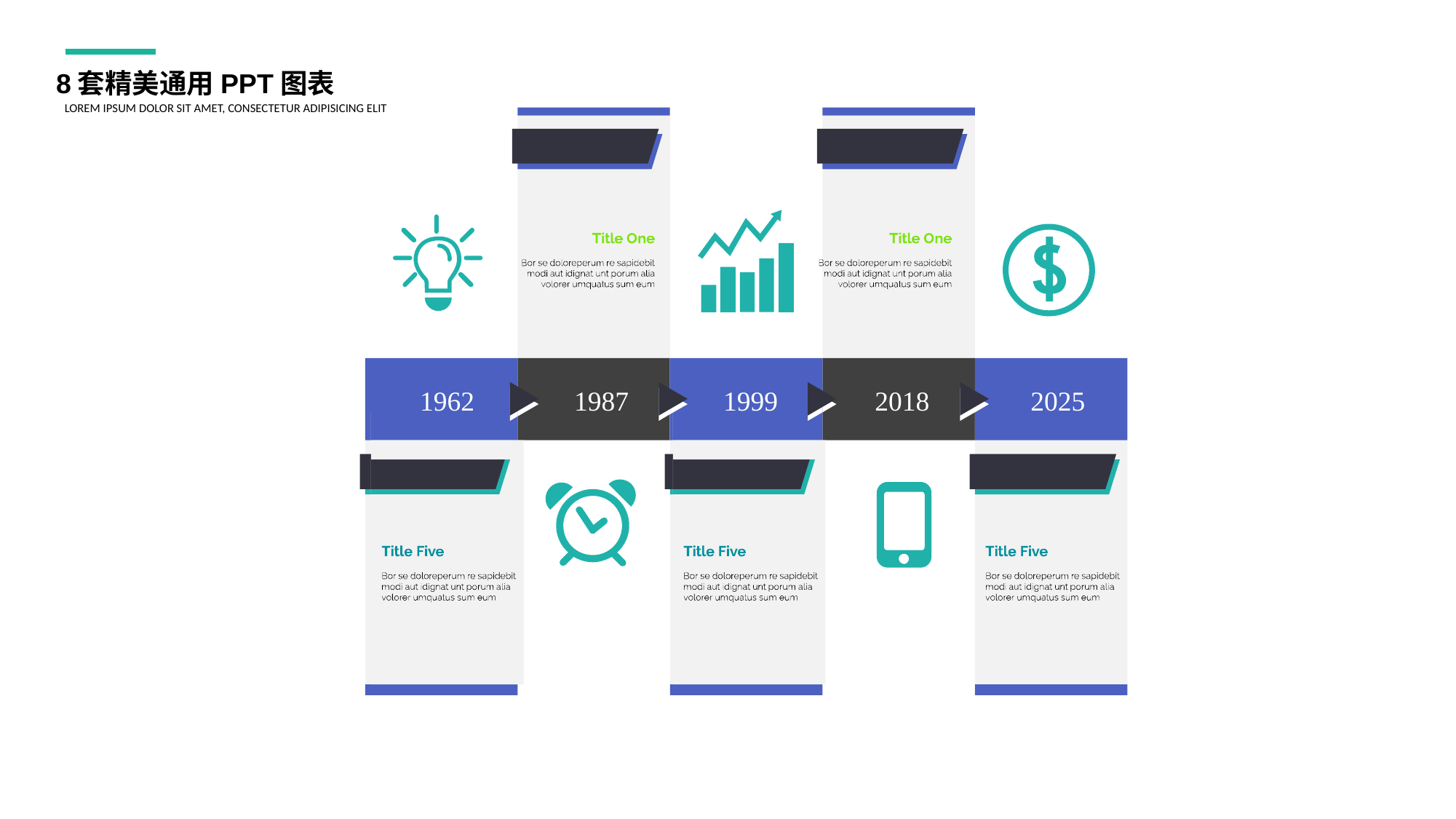

8套精美通用PPT图表
LOREM IPSUM DOLOR SIT AMET, CONSECTETUR ADIPISICING ELIT

1962
1987
1999
2018
2025